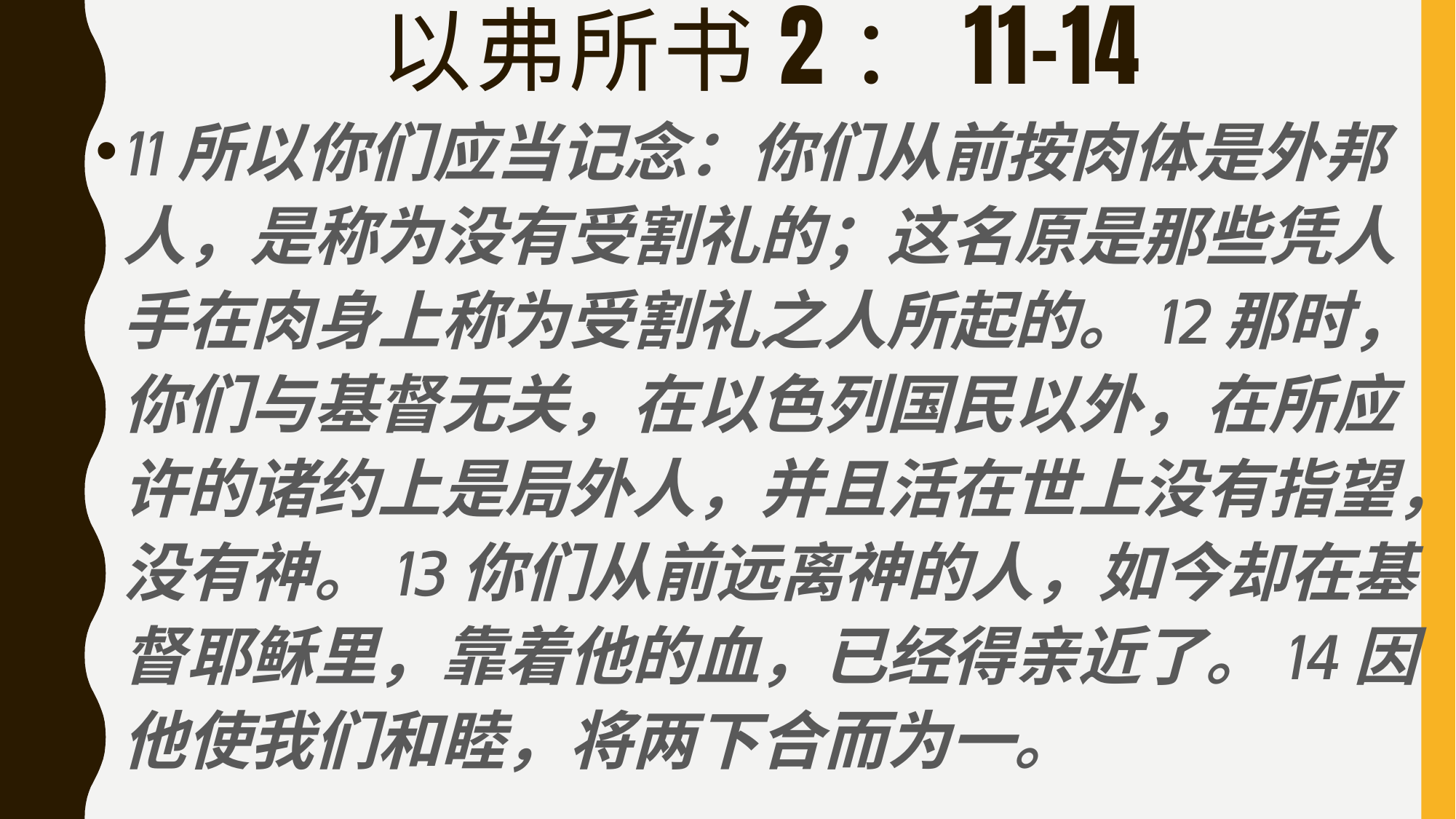

# 以弗所书2：11-14
11所以你们应当记念：你们从前按肉体是外邦人，是称为没有受割礼的；这名原是那些凭人手在肉身上称为受割礼之人所起的。12那时，你们与基督无关，在以色列国民以外，在所应许的诸约上是局外人，并且活在世上没有指望，没有神。13你们从前远离神的人，如今却在基督耶稣里，靠着他的血，已经得亲近了。14因他使我们和睦，将两下合而为一。